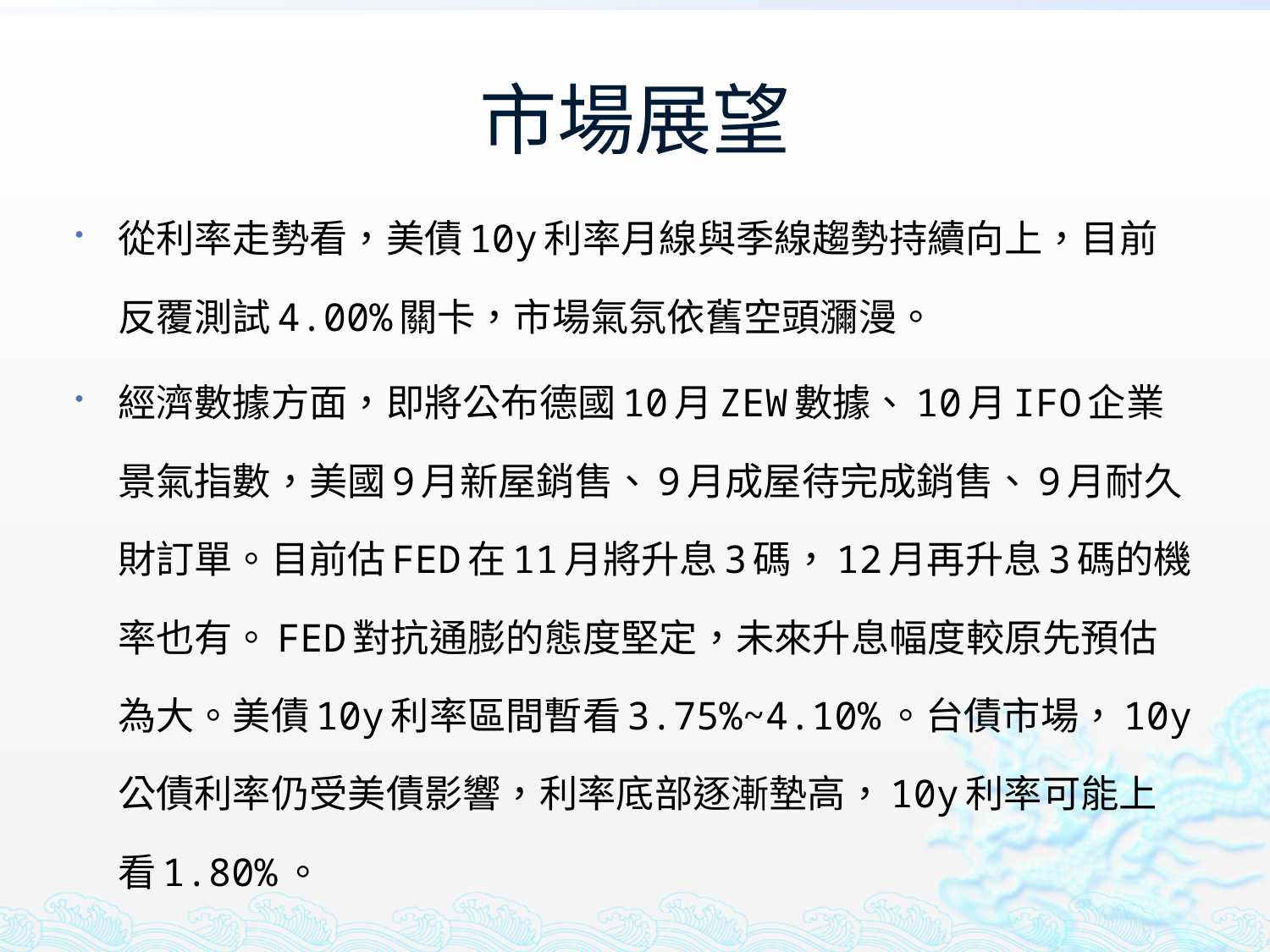

# 市場展望
從利率走勢看，美債10y利率月線與季線趨勢持續向上，目前反覆測試4.00%關卡，市場氣氛依舊空頭瀰漫。
經濟數據方面，即將公布德國10月ZEW數據、10月IFO企業景氣指數，美國9月新屋銷售、9月成屋待完成銷售、9月耐久財訂單。目前估FED在11月將升息3碼，12月再升息3碼的機率也有。FED對抗通膨的態度堅定，未來升息幅度較原先預估為大。美債10y利率區間暫看3.75%~4.10%。台債市場，10y公債利率仍受美債影響，利率底部逐漸墊高，10y利率可能上看1.80%。